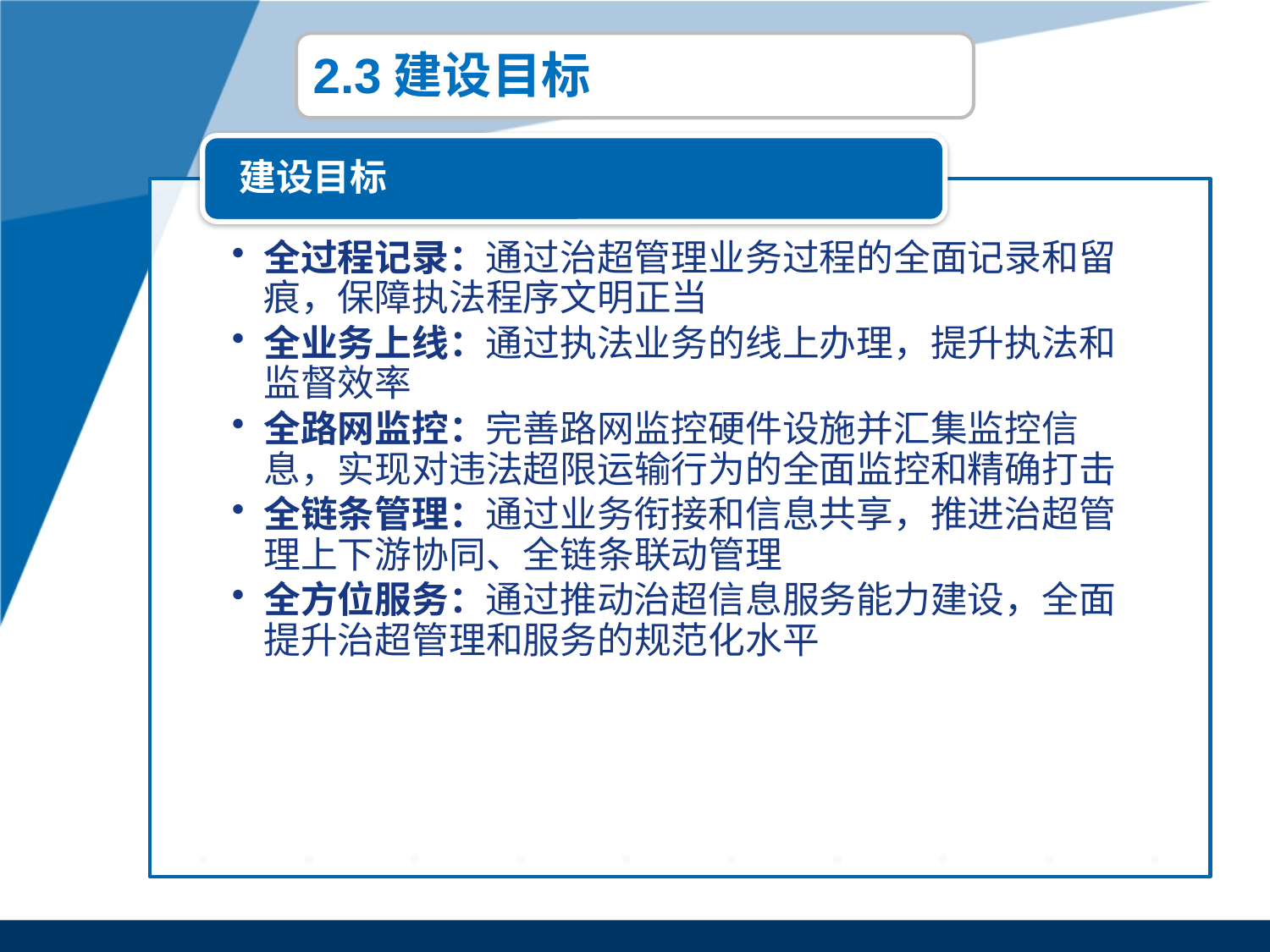

2.3建设目标
全过程记录：通过治超管理业务过程的全面记录和留痕，保障执法程序文明正当
全业务上线：通过执法业务的线上办理，提升执法和监督效率
全路网监控：完善路网监控硬件设施并汇集监控信息，实现对违法超限运输行为的全面监控和精确打击
全链条管理：通过业务衔接和信息共享，推进治超管理上下游协同、全链条联动管理
全方位服务：通过推动治超信息服务能力建设，全面提升治超管理和服务的规范化水平
建设目标